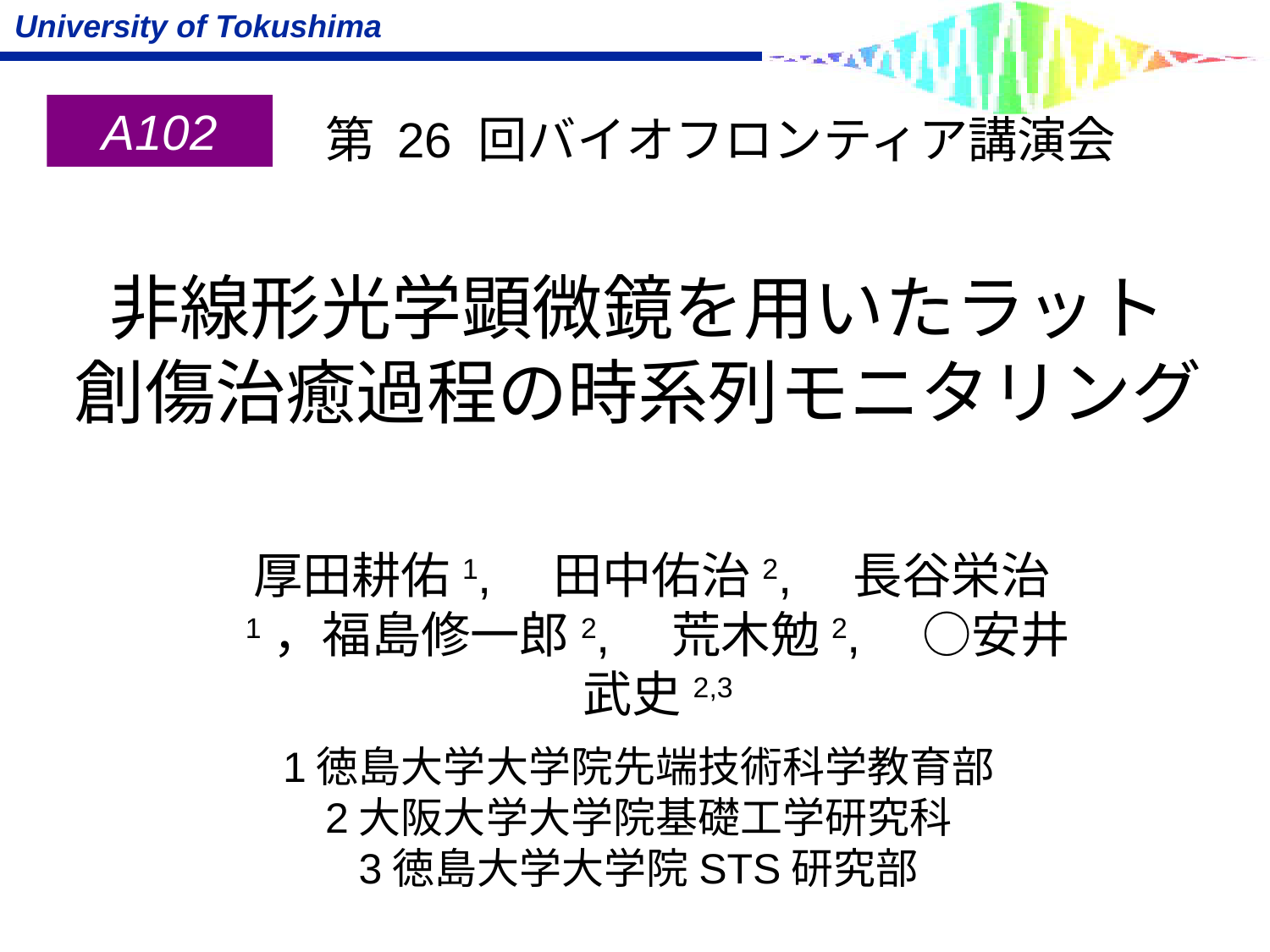

A102
第 26 回バイオフロンティア講演会
非線形光学顕微鏡を用いたラット
創傷治癒過程の時系列モニタリング
厚田耕佑1,　田中佑治2,　長谷栄治1，福島修一郎2,　荒木勉2,　○安井武史2,3

1徳島大学大学院先端技術科学教育部
2大阪大学大学院基礎工学研究科
3徳島大学大学院STS研究部